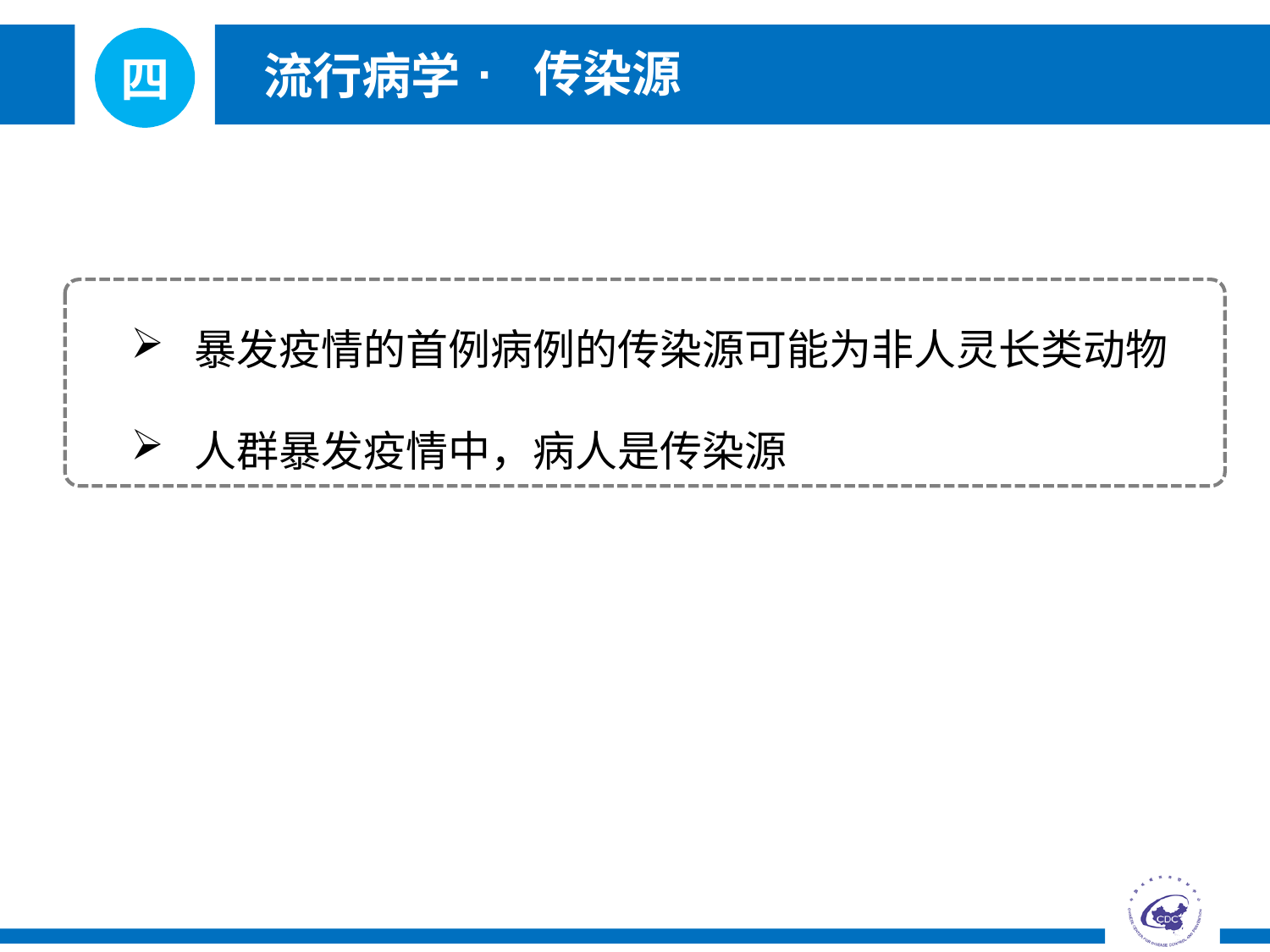

四
·  传染源
流行病学
暴发疫情的首例病例的传染源可能为非人灵长类动物
人群暴发疫情中，病人是传染源